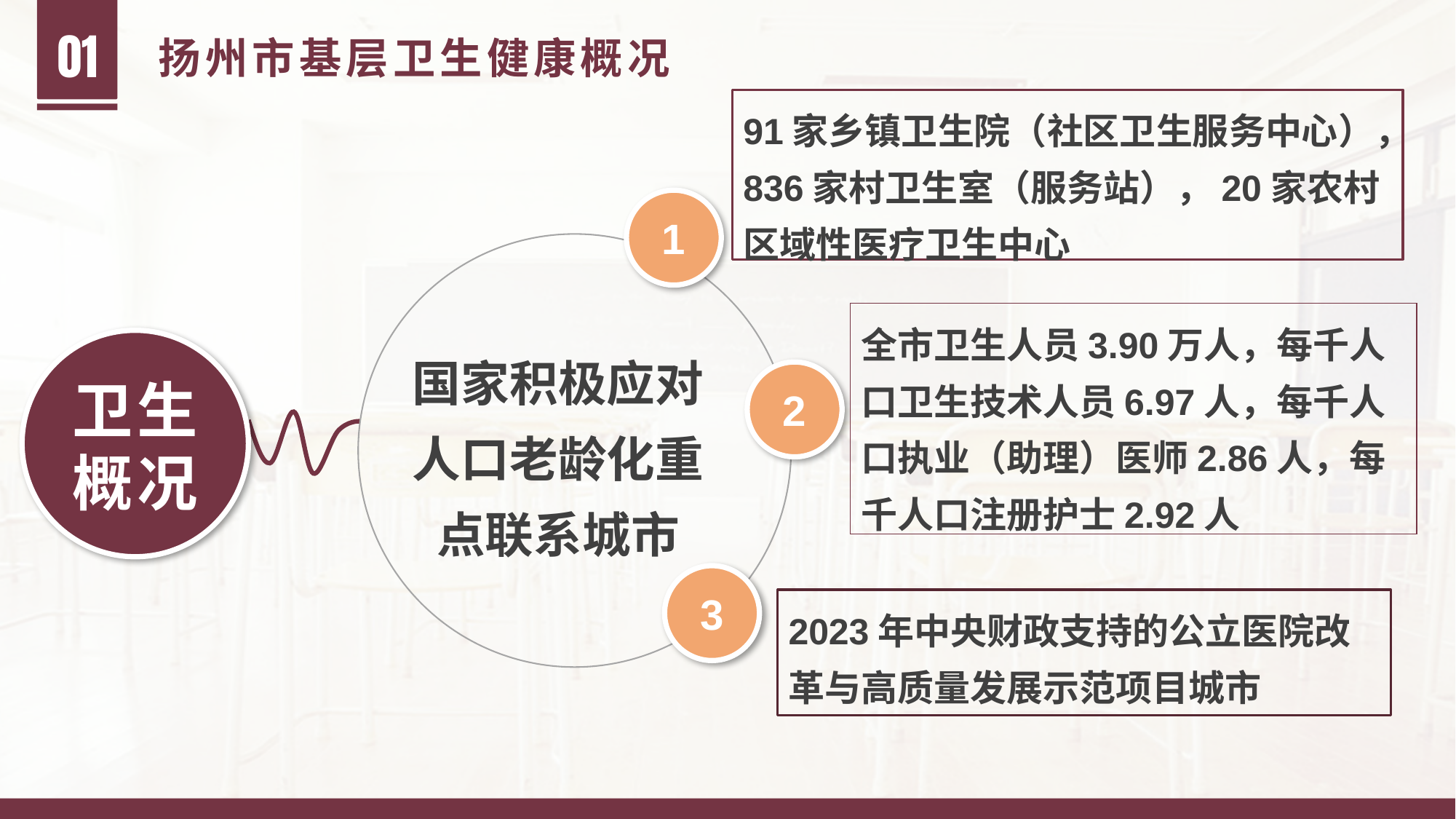

01

扬州市基层卫生健康概况
91家乡镇卫生院（社区卫生服务中心），836家村卫生室（服务站），20家农村区域性医疗卫生中心
1

全市卫生人员3.90万人，每千人口卫生技术人员6.97人，每千人口执业（助理）医师2.86人，每千人口注册护士2.92人
国家积极应对人口老龄化重点联系城市

2
卫生
概况

3
2023年中央财政支持的公立医院改革与高质量发展示范项目城市